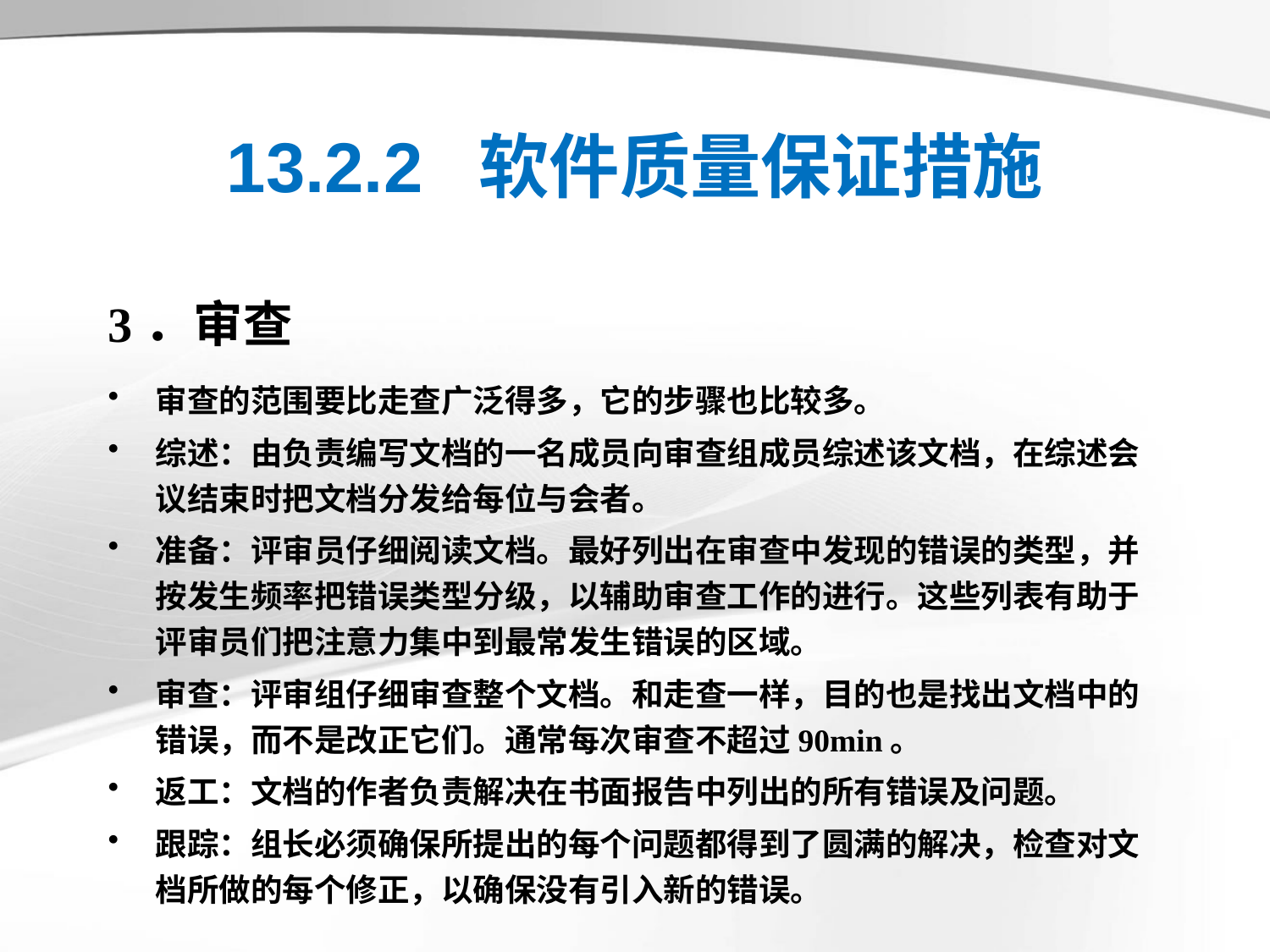

# 13.2.2  软件质量保证措施
3．审查
审查的范围要比走查广泛得多，它的步骤也比较多。
综述：由负责编写文档的一名成员向审查组成员综述该文档，在综述会议结束时把文档分发给每位与会者。
准备：评审员仔细阅读文档。最好列出在审查中发现的错误的类型，并按发生频率把错误类型分级，以辅助审查工作的进行。这些列表有助于评审员们把注意力集中到最常发生错误的区域。
审查：评审组仔细审查整个文档。和走查一样，目的也是找出文档中的错误，而不是改正它们。通常每次审查不超过90min。
返工：文档的作者负责解决在书面报告中列出的所有错误及问题。
跟踪：组长必须确保所提出的每个问题都得到了圆满的解决，检查对文档所做的每个修正，以确保没有引入新的错误。